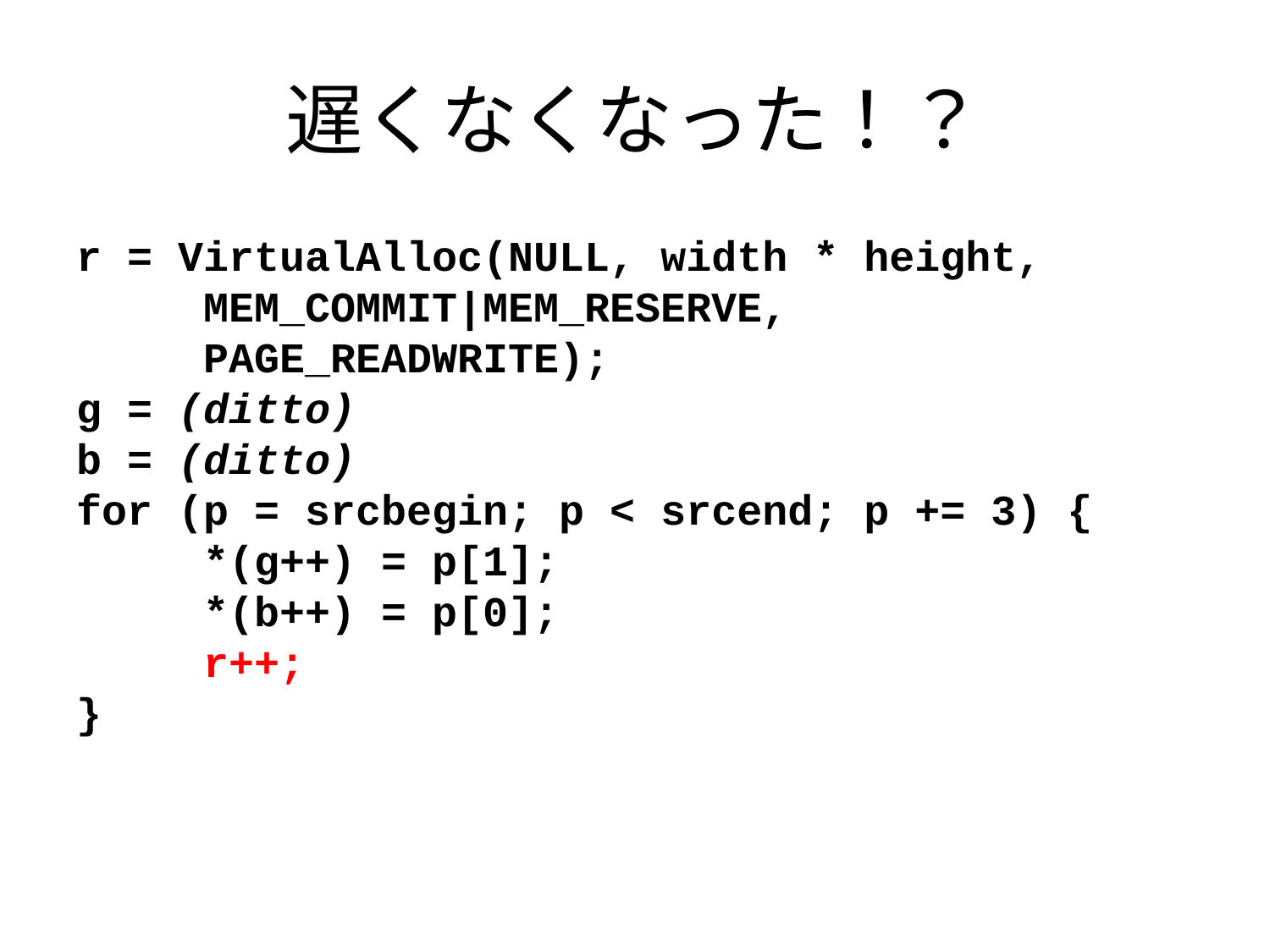

# 遅くなくなった！？
r = VirtualAlloc(NULL, width * height,
	MEM_COMMIT|MEM_RESERVE,
	PAGE_READWRITE);
g = (ditto)
b = (ditto)
for (p = srcbegin; p < srcend; p += 3) {
	*(g++) = p[1];
	*(b++) = p[0];
	r++;
}